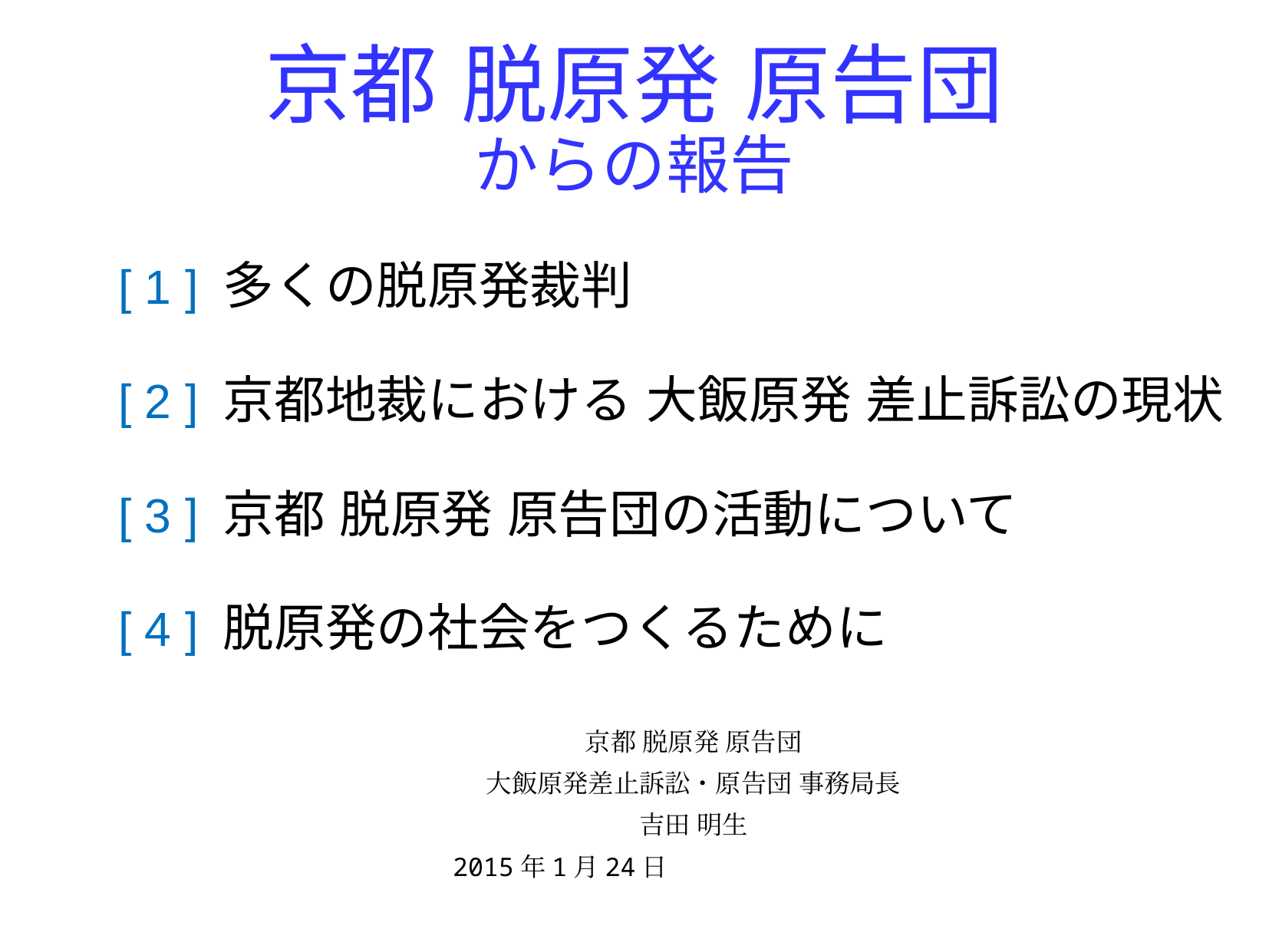

京都 脱原発 原告団
からの報告

[ 1 ] 多くの脱原発裁判

[ 2 ] 京都地裁における 大飯原発 差止訴訟の現状

[ 3 ] 京都 脱原発 原告団の活動について

[ 4 ] 脱原発の社会をつくるために

京都 脱原発 原告団
大飯原発差止訴訟・原告団 事務局長
吉田 明生
2015年1月24日